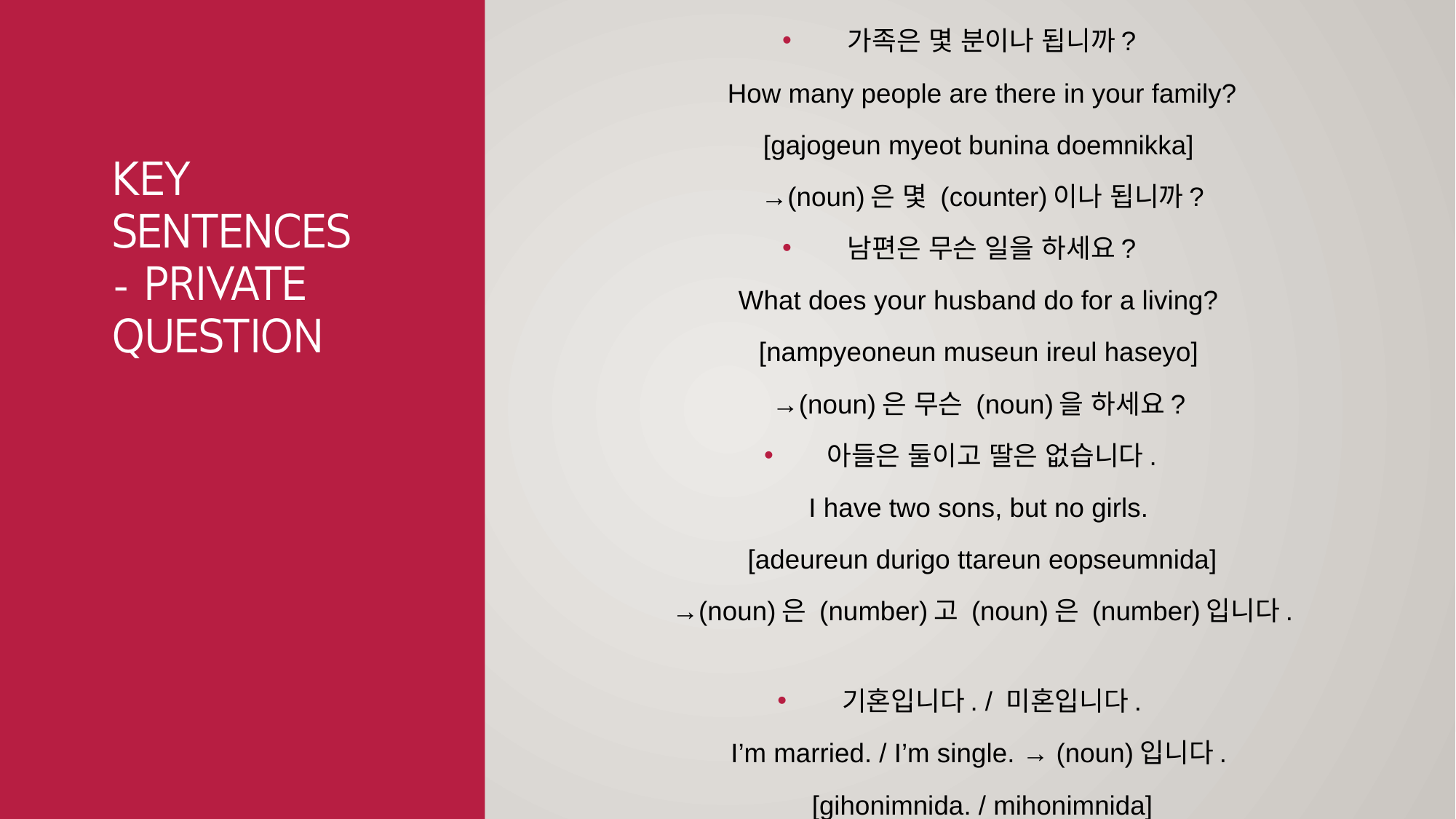

가족은 몇 분이나 됩니까?
How many people are there in your family?
[gajogeun myeot bunina doemnikka]
→(noun)은 몇 (counter)이나 됩니까?
남편은 무슨 일을 하세요?
What does your husband do for a living?
[nampyeoneun museun ireul haseyo]
→(noun)은 무슨 (noun)을 하세요?
아들은 둘이고 딸은 없습니다.
I have two sons, but no girls.
[adeureun durigo ttareun eopseumnida]
→(noun)은 (number)고 (noun)은 (number)입니다.
기혼입니다. / 미혼입니다.
I’m married. / I’m single. → (noun)입니다.
[gihonimnida. / mihonimnida]

# Key sentences - private question